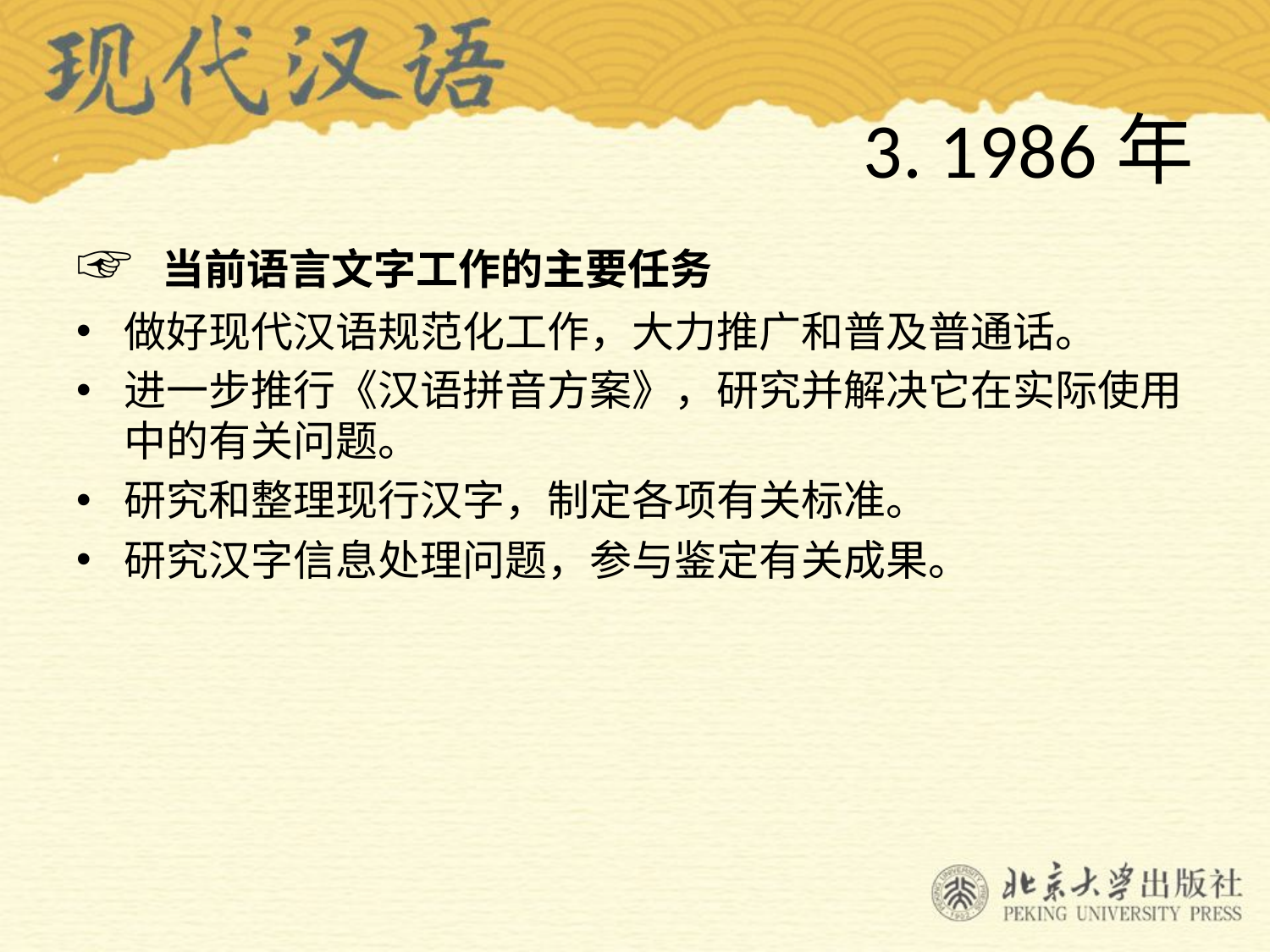

# 3. 1986年
☞  当前语言文字工作的主要任务
做好现代汉语规范化工作，大力推广和普及普通话。
进一步推行《汉语拼音方案》，研究并解决它在实际使用中的有关问题。
研究和整理现行汉字，制定各项有关标准。
研究汉字信息处理问题，参与鉴定有关成果。